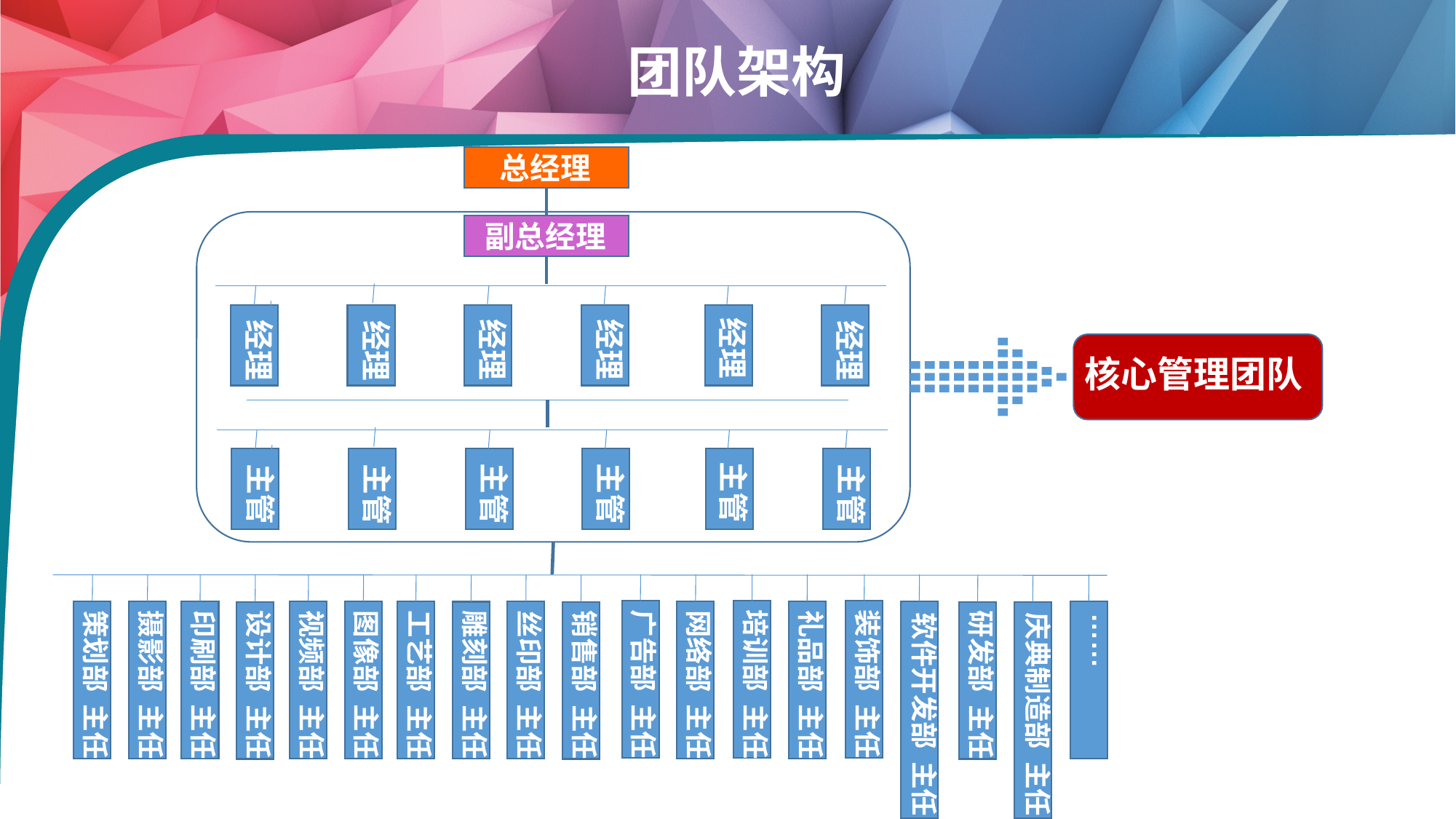

# 团队架构
总经理

副总经理

经理
经理
经理
经理
经理
经理

核心管理团队

主管
主管
主管
主管
主管
主管
广告部  主任

培训部  主任

装饰部  主任

网络部  主任

礼品部  主任

软件开发部  主任

……
工艺部  主任

丝印部  主任

雕刻部  主任

销售部  主任

研发部  主任

庆典制造部  主任

策划部  主任

视频部  主任

摄影部  主任

图像部  主任

印刷部  主任

设计部  主任